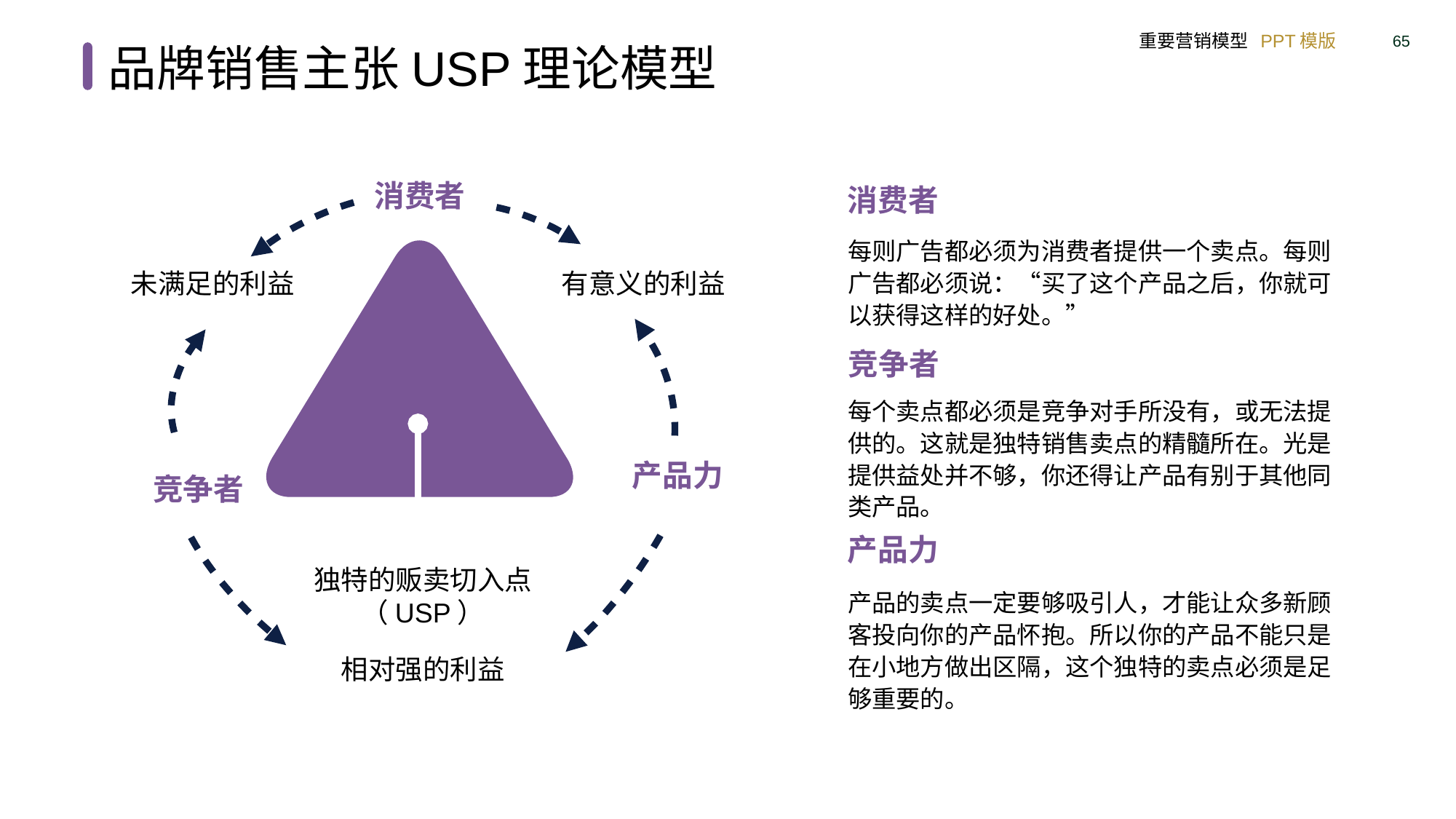

品牌销售主张USP理论模型

消费者
每则广告都必须为消费者提供一个卖点。每则广告都必须说：“买了这个产品之后，你就可以获得这样的好处。”

每个卖点都必须是竞争对手所没有，或无法提供的。这就是独特销售卖点的精髓所在。光是提供益处并不够，你还得让产品有别于其他同类产品。

产品的卖点一定要够吸引人，才能让众多新顾客投向你的产品怀抱。所以你的产品不能只是在小地方做出区隔，这个独特的卖点必须是足够重要的。
竞争者
产品力
消费者

未满足的利益
有意义的利益

产品力
竞争者

独特的贩卖切入点
（USP）

相对强的利益